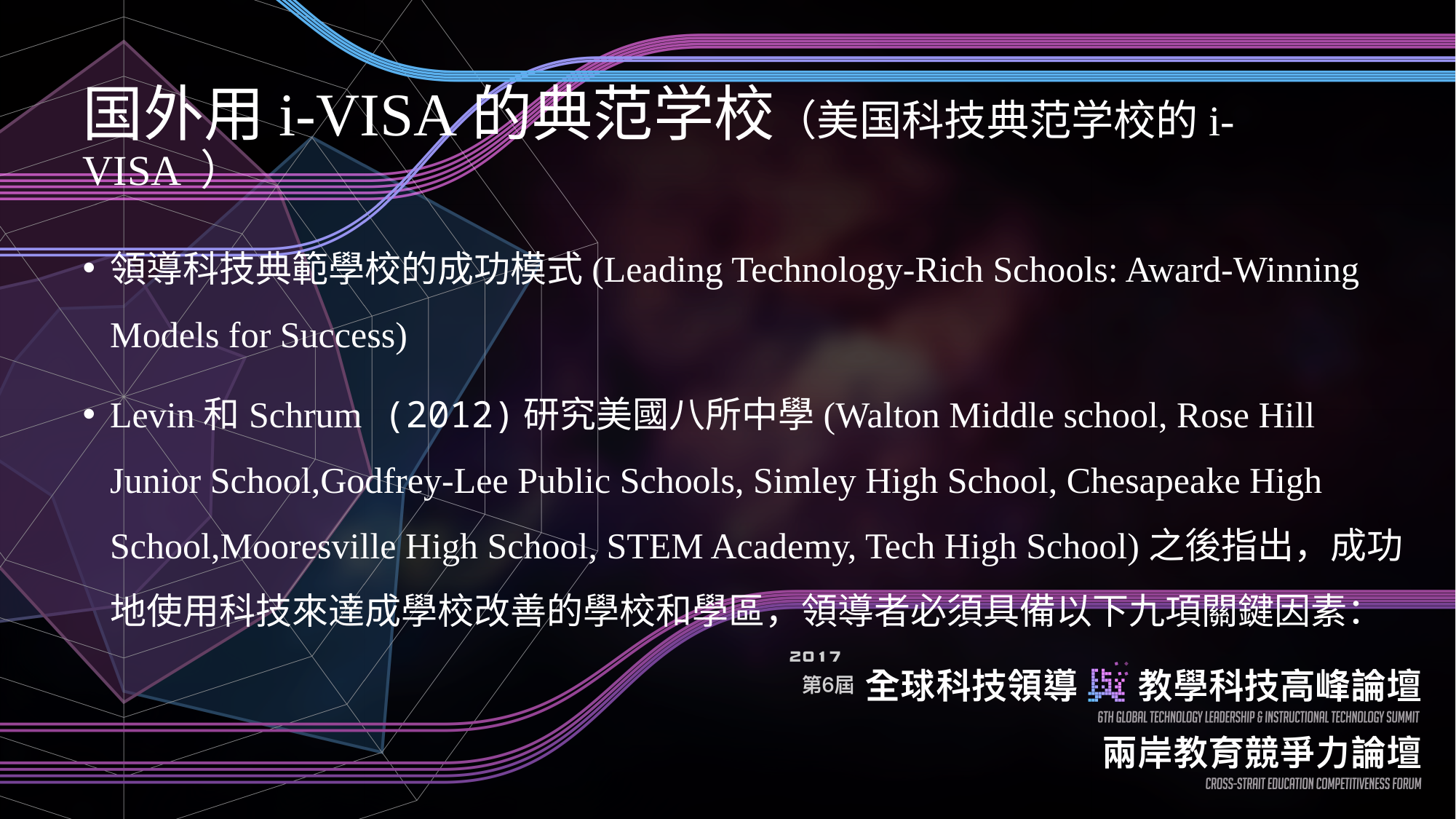

# 国外用i-VISA的典范学校（美国科技典范学校的i-VISA ）
領導科技典範學校的成功模式(Leading Technology-Rich Schools: Award-Winning Models for Success)
Levin和Schrum (2012)研究美國八所中學(Walton Middle school, Rose Hill Junior School,Godfrey-Lee Public Schools, Simley High School, Chesapeake High School,Mooresville High School, STEM Academy, Tech High School)之後指出，成功地使用科技來達成學校改善的學校和學區，領導者必須具備以下九項關鍵因素：